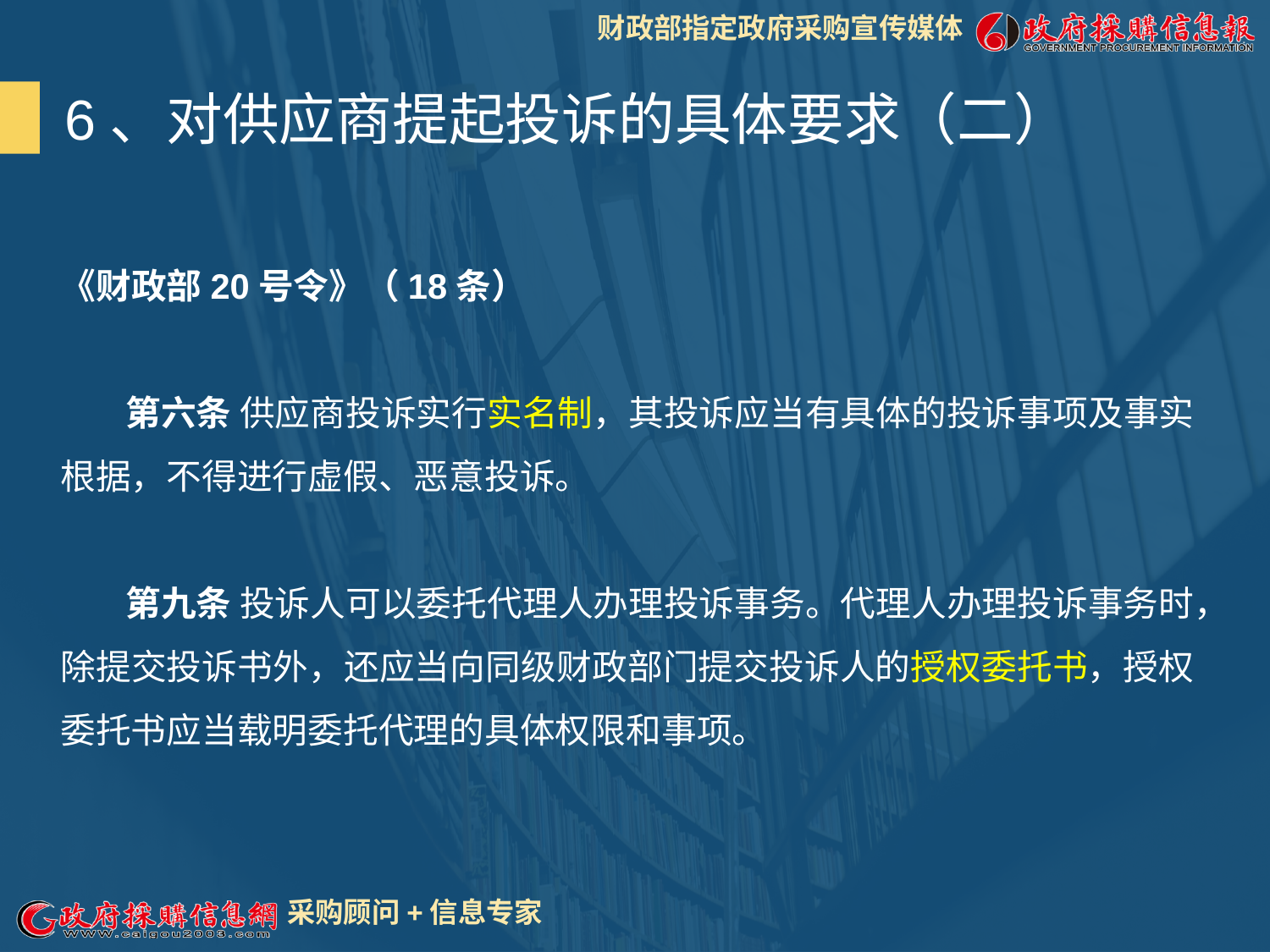

6、对供应商提起投诉的具体要求（二）
《财政部20号令》（18条）

       第六条 供应商投诉实行实名制，其投诉应当有具体的投诉事项及事实根据，不得进行虚假、恶意投诉。

       第九条 投诉人可以委托代理人办理投诉事务。代理人办理投诉事务时，除提交投诉书外，还应当向同级财政部门提交投诉人的授权委托书，授权委托书应当载明委托代理的具体权限和事项。